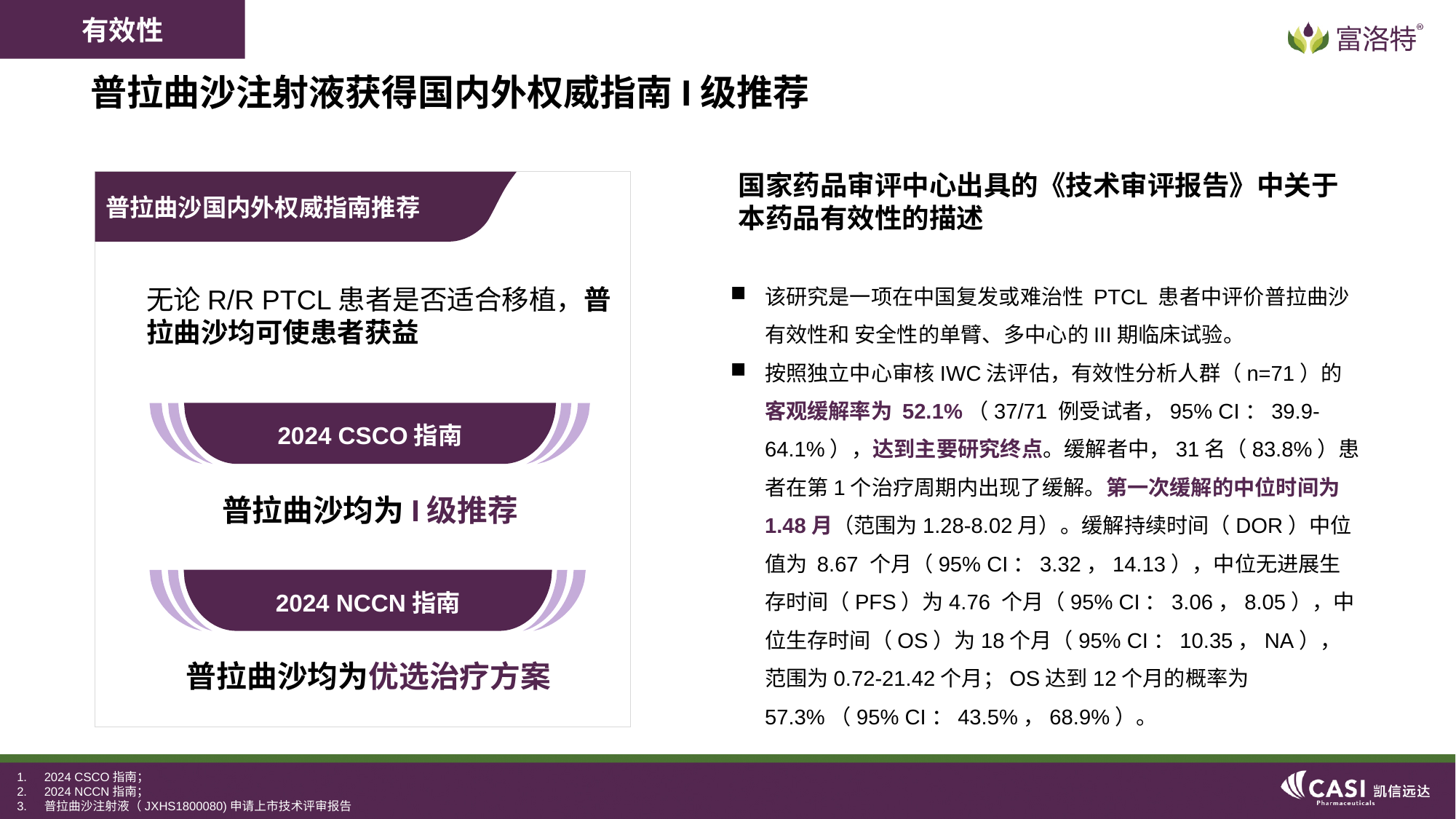

有效性
# 普拉曲沙注射液获得国内外权威指南I级推荐
国家药品审评中心出具的《技术审评报告》中关于本药品有效性的描述
普拉曲沙国内外权威指南推荐

该研究是一项在中国复发或难治性 PTCL 患者中评价普拉曲沙有效性和 安全性的单臂、多中心的III期临床试验。
按照独立中心审核IWC法评估，有效性分析人群（n=71）的客观缓解率为 52.1%（37/71 例受试者，95% CI：39.9-64.1%），达到主要研究终点。缓解者中，31名（83.8%）患者在第1个治疗周期内出现了缓解。第一次缓解的中位时间为1.48月（范围为1.28-8.02月）。缓解持续时间（DOR）中位值为 8.67 个月（95% CI：3.32，14.13），中位无进展生存时间（PFS）为4.76 个月（95% CI：3.06，8.05），中位生存时间（OS）为18个月（95% CI：10.35，NA），范围为0.72-21.42个月；OS达到12个月的概率为57.3%（95% CI：43.5%，68.9%）。
无论R/R PTCL患者是否适合移植，普拉曲沙均可使患者获益
2024 CSCO指南

普拉曲沙均为I级推荐
2024 NCCN指南

普拉曲沙均为优选治疗方案
2024 CSCO指南；
2024 NCCN指南；
普拉曲沙注射液（JXHS1800080)申请上市技术评审报告